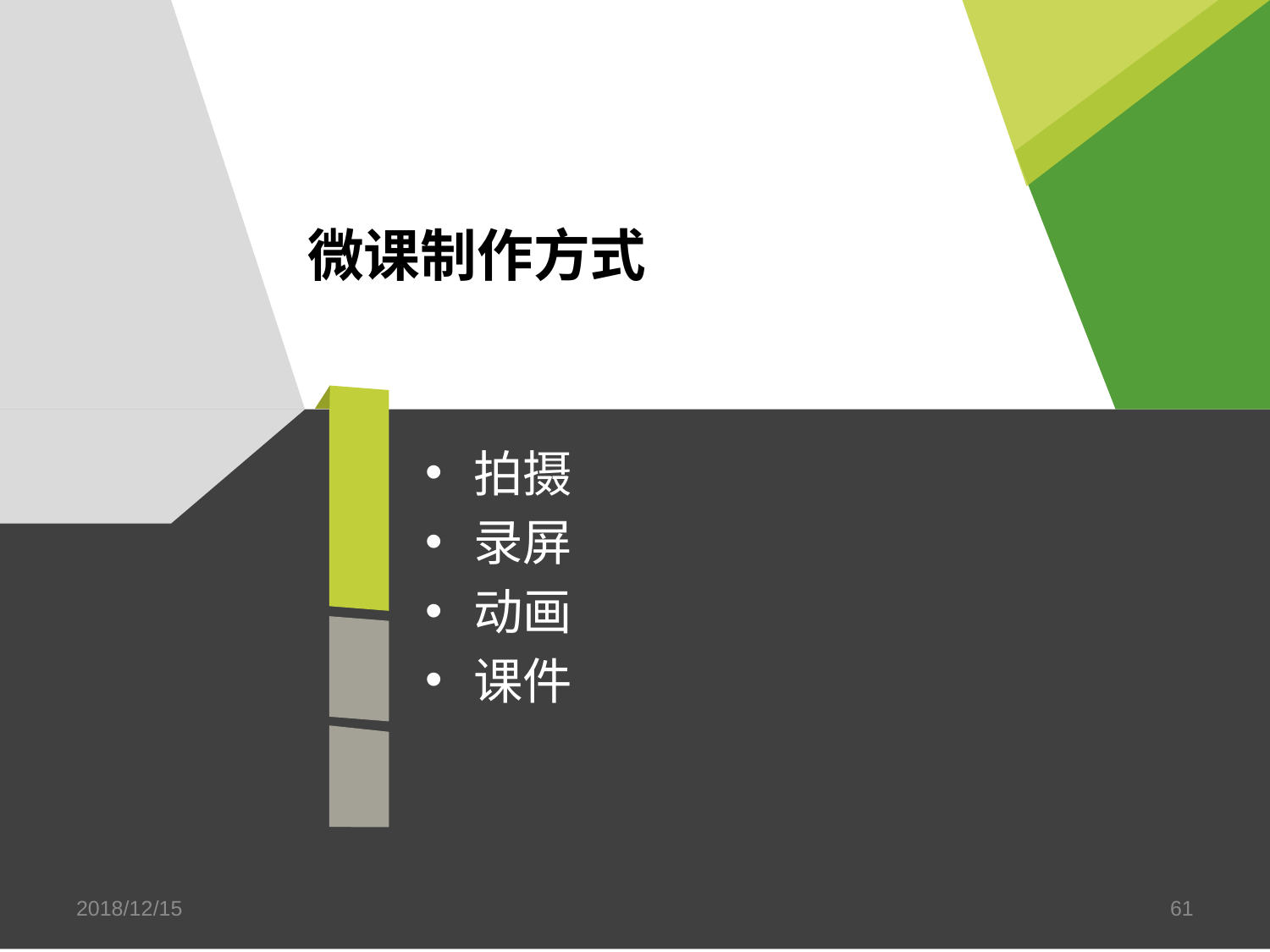

# 微课制作方式
拍摄
录屏
动画
课件
2018/12/15
61